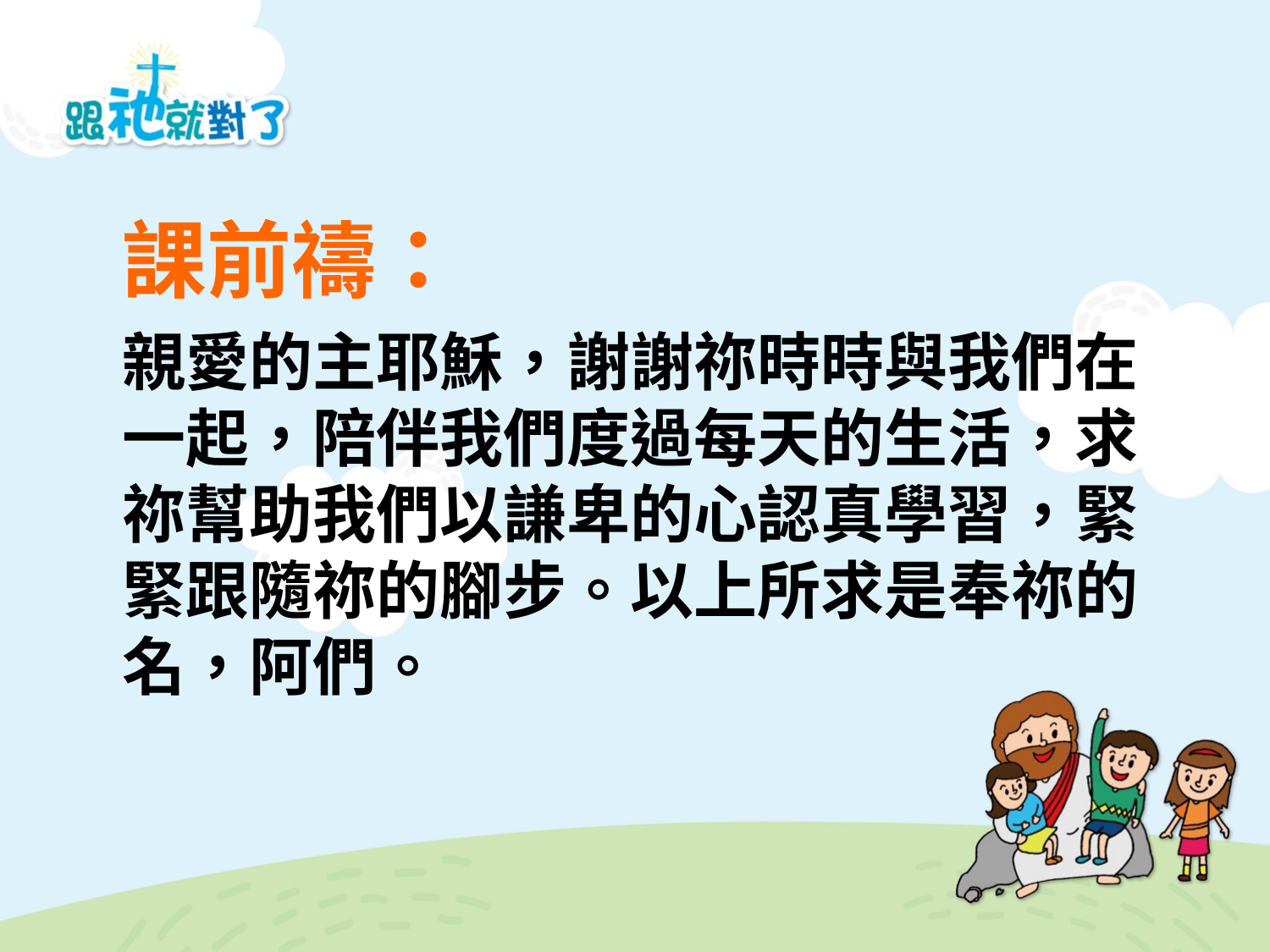

課前禱：
親愛的主耶穌，謝謝祢時時與我們在一起，陪伴我們度過每天的生活，求祢幫助我們以謙卑的心認真學習，緊緊跟隨祢的腳步。以上所求是奉祢的名，阿們。